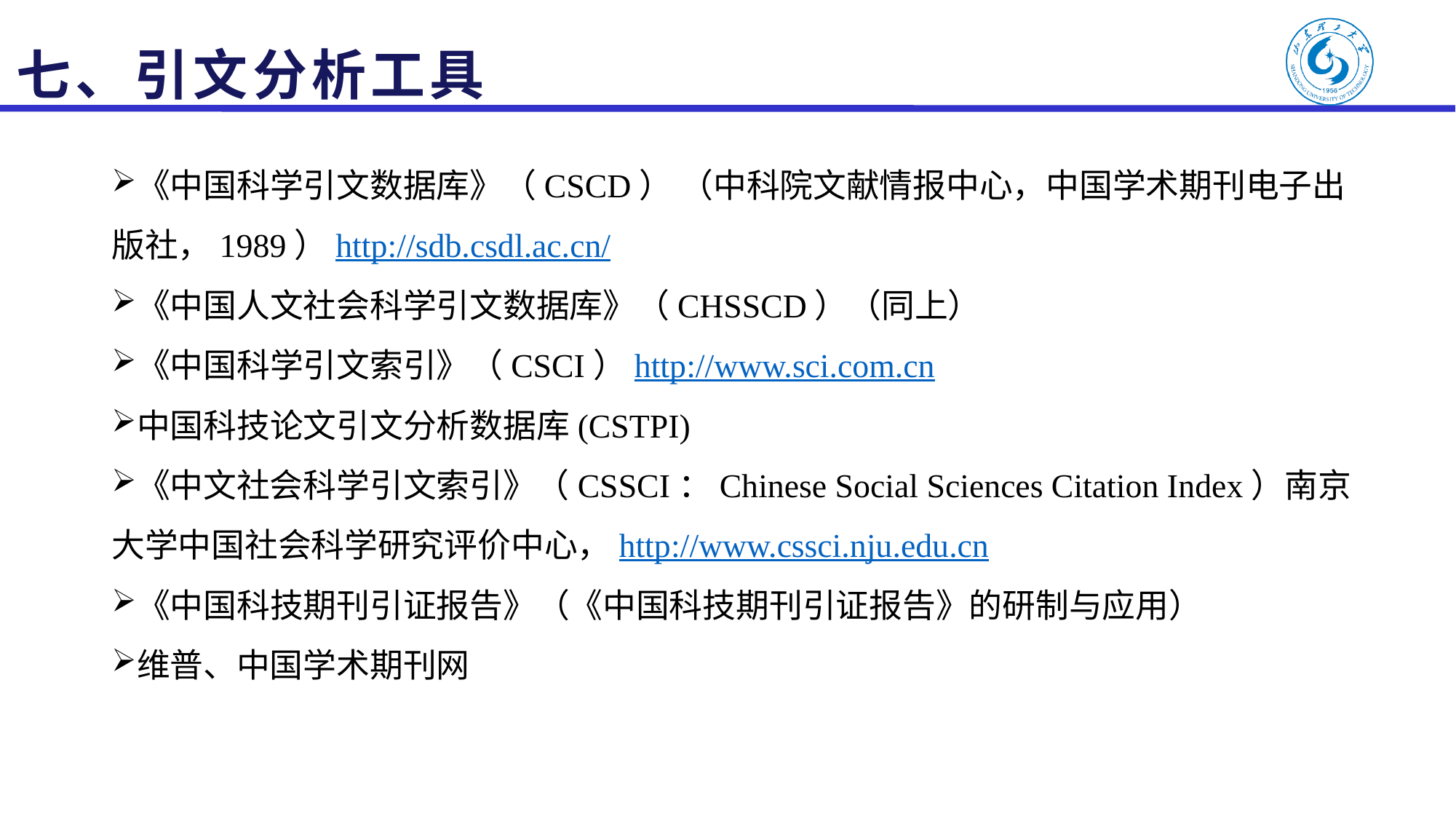

# 七、引文分析工具
《中国科学引文数据库》（CSCD） （中科院文献情报中心，中国学术期刊电子出版社，1989）http://sdb.csdl.ac.cn/
《中国人文社会科学引文数据库》（CHSSCD）（同上）
《中国科学引文索引》（CSCI）http://www.sci.com.cn
中国科技论文引文分析数据库(CSTPI)
《中文社会科学引文索引》（CSSCI：Chinese Social Sciences Citation Index）南京大学中国社会科学研究评价中心，http://www.cssci.nju.edu.cn
《中国科技期刊引证报告》（《中国科技期刊引证报告》的研制与应用）
维普、中国学术期刊网